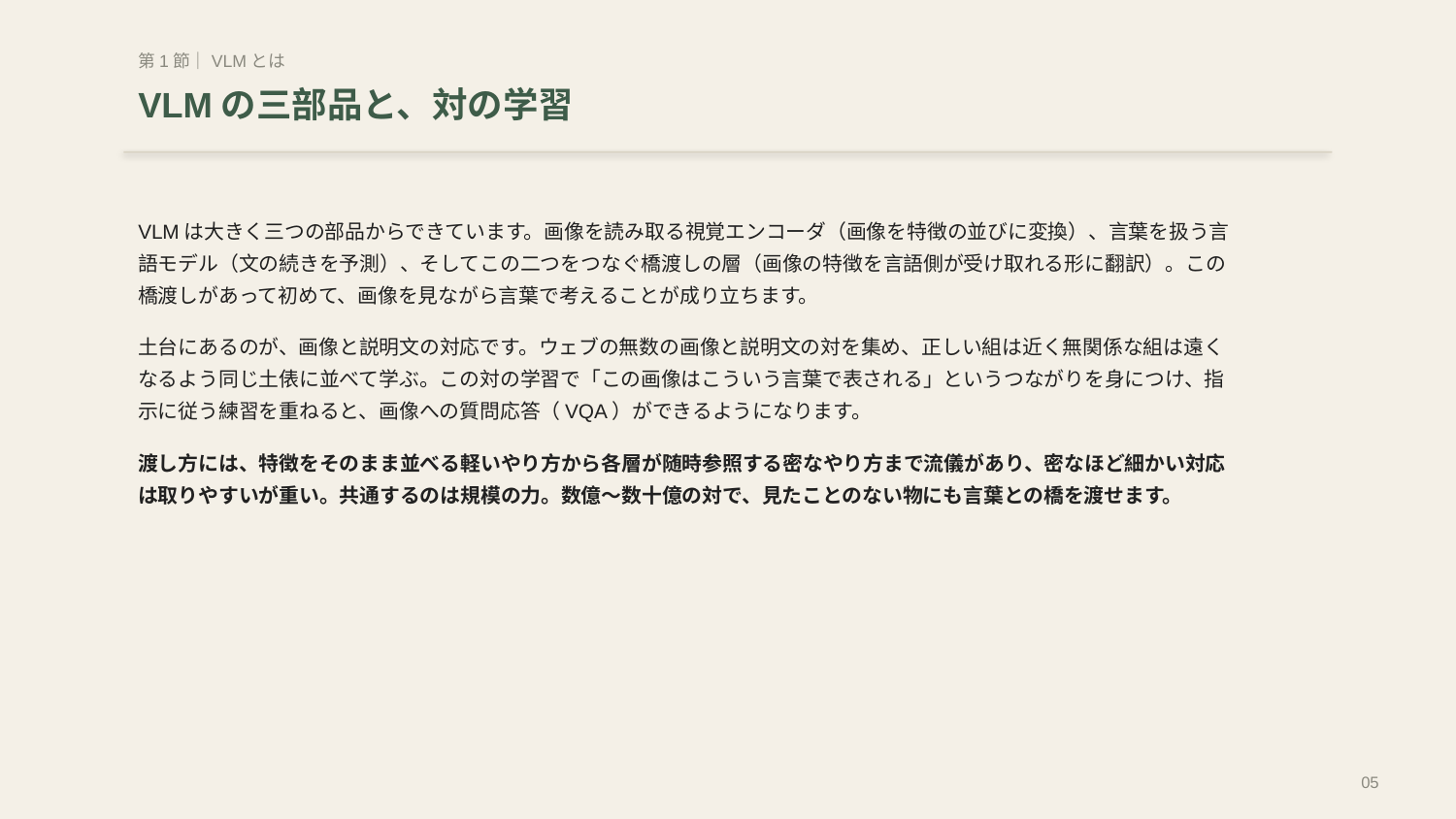

第1節｜VLMとは
VLMの三部品と、対の学習

VLMは大きく三つの部品からできています。画像を読み取る視覚エンコーダ（画像を特徴の並びに変換）、言葉を扱う言語モデル（文の続きを予測）、そしてこの二つをつなぐ橋渡しの層（画像の特徴を言語側が受け取れる形に翻訳）。この橋渡しがあって初めて、画像を見ながら言葉で考えることが成り立ちます。
土台にあるのが、画像と説明文の対応です。ウェブの無数の画像と説明文の対を集め、正しい組は近く無関係な組は遠くなるよう同じ土俵に並べて学ぶ。この対の学習で「この画像はこういう言葉で表される」というつながりを身につけ、指示に従う練習を重ねると、画像への質問応答（VQA）ができるようになります。
渡し方には、特徴をそのまま並べる軽いやり方から各層が随時参照する密なやり方まで流儀があり、密なほど細かい対応は取りやすいが重い。共通するのは規模の力。数億〜数十億の対で、見たことのない物にも言葉との橋を渡せます。
05